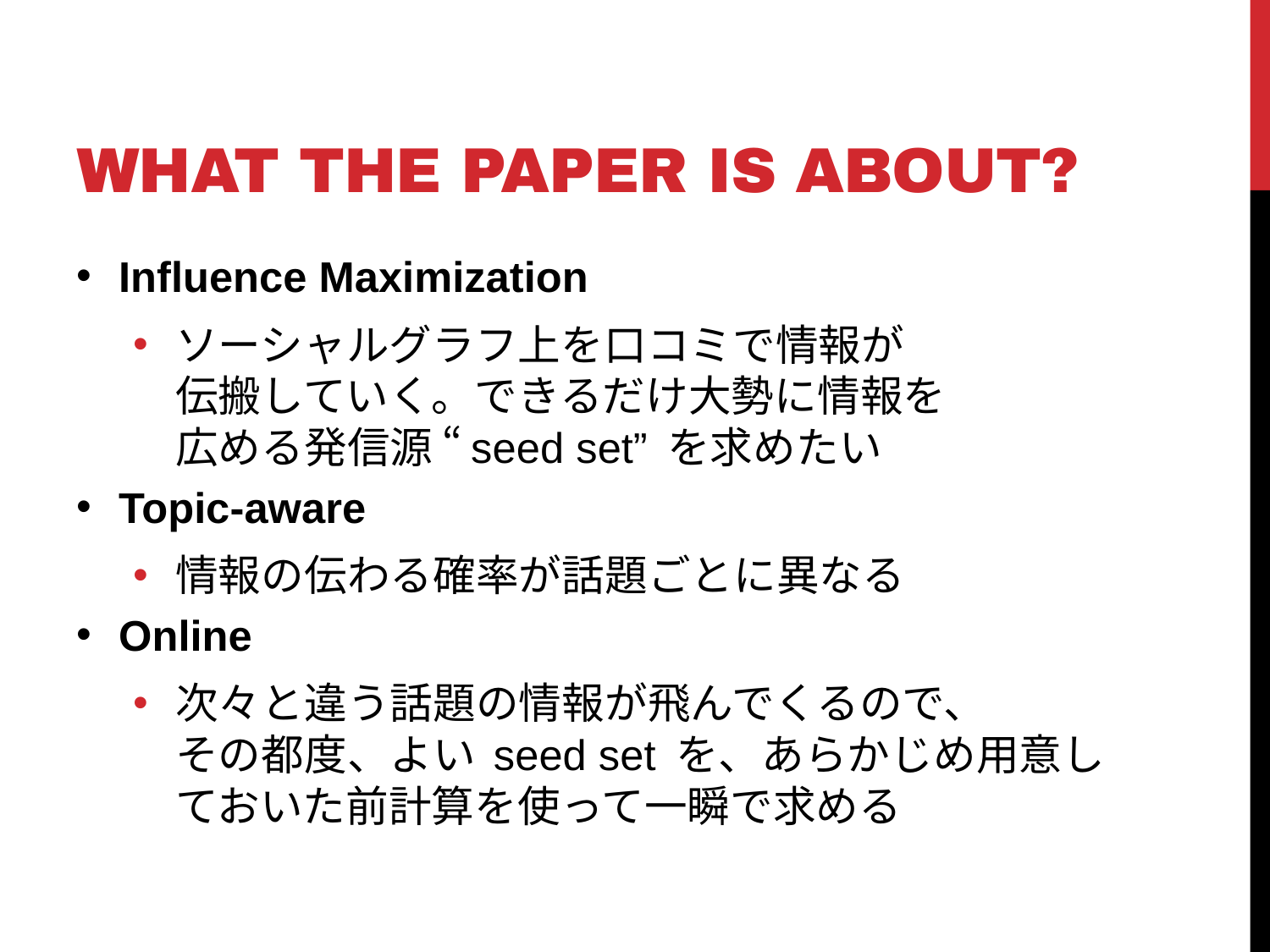

# What the Paper is About?
Influence Maximization
ソーシャルグラフ上を口コミで情報が
伝搬していく。できるだけ大勢に情報を
広める発信源 “seed set” を求めたい
Topic-aware
情報の伝わる確率が話題ごとに異なる
Online
次々と違う話題の情報が飛んでくるので、
その都度、よい seed set を、あらかじめ用意しておいた前計算を使って一瞬で求める